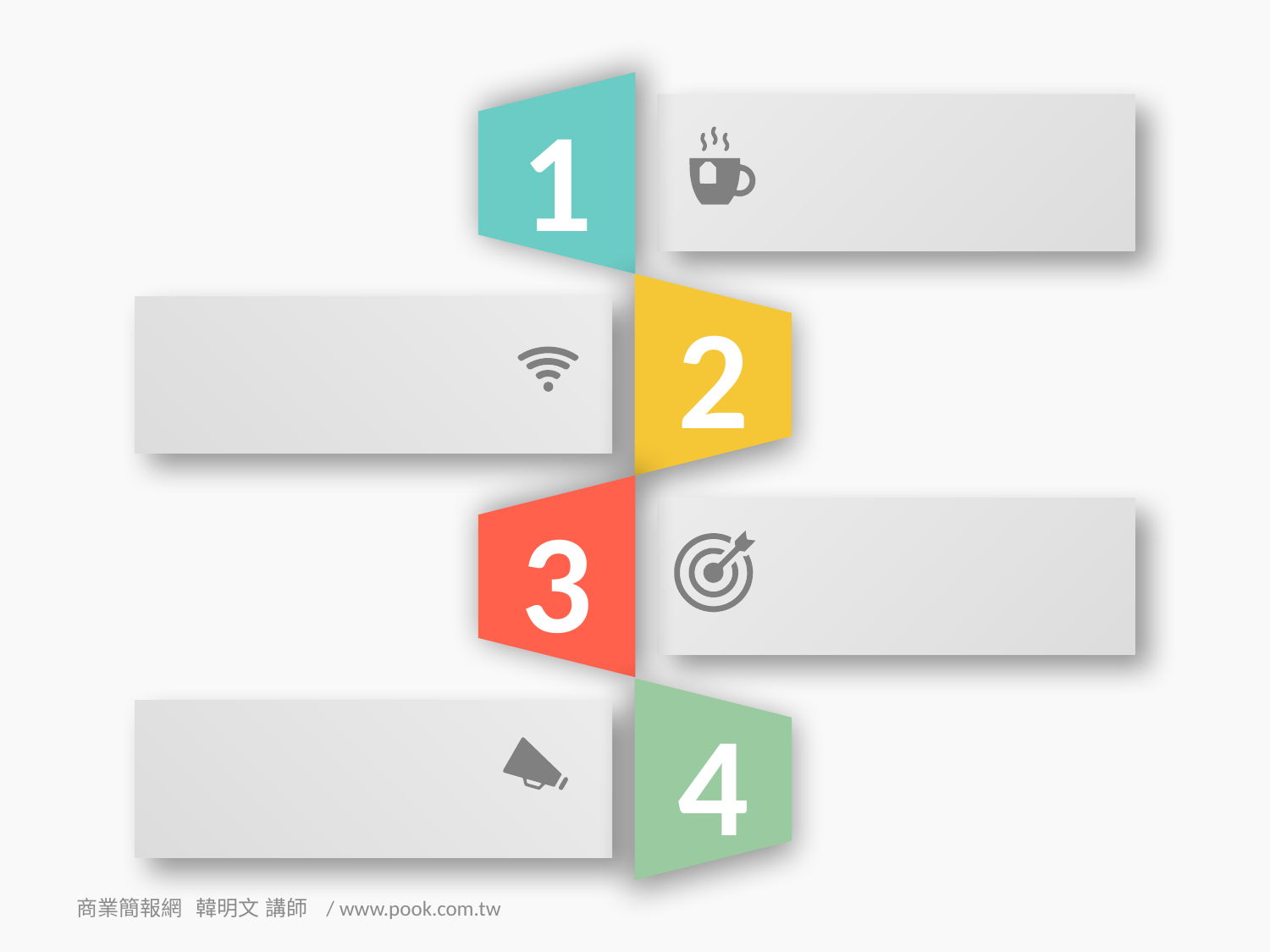

1

2

3

4

商業簡報網  韓明文 講師  / www.pook.com.tw